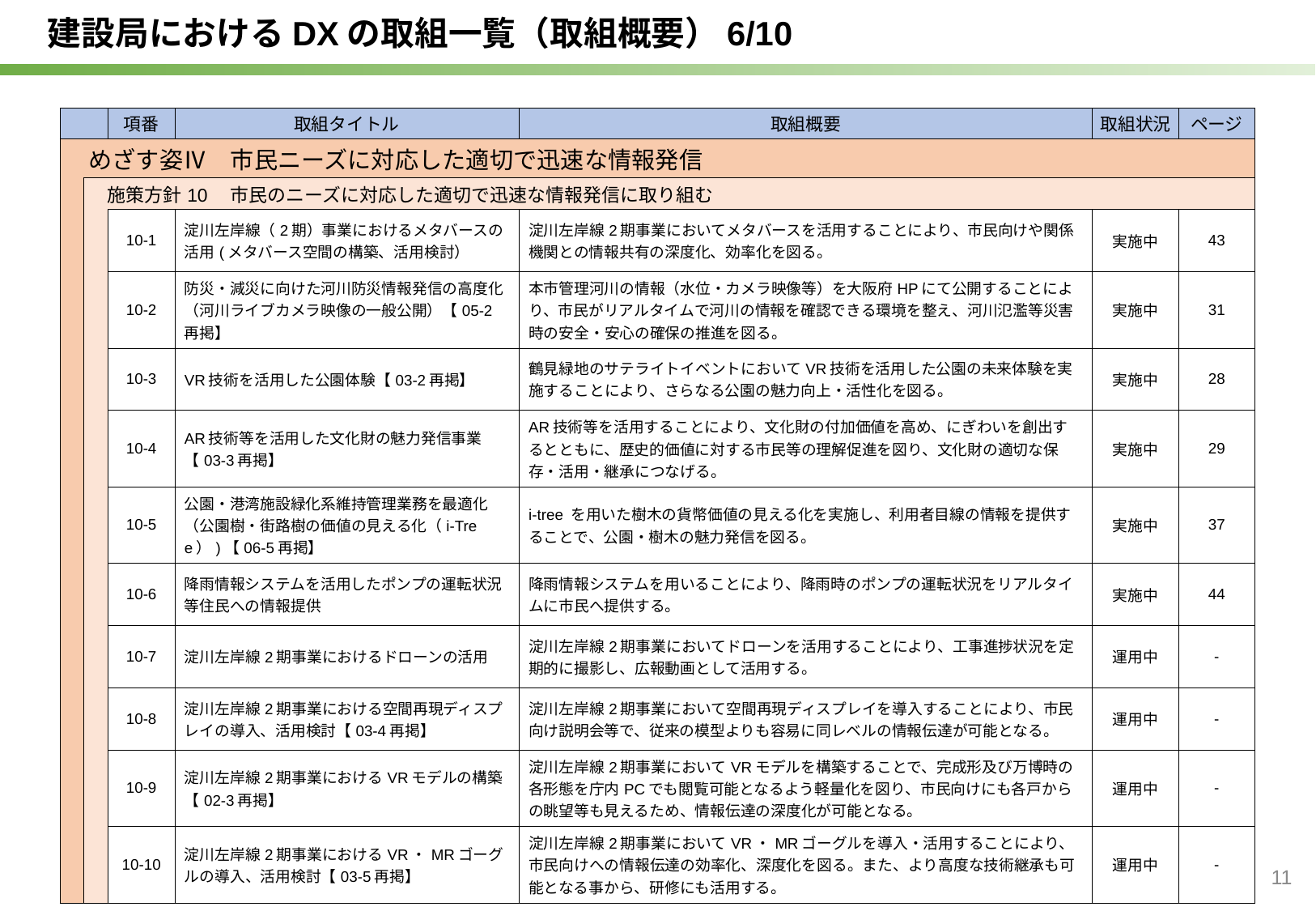

建設局におけるDXの取組一覧（取組概要）6/10
|  |  | 項番 | 取組タイトル | 取組概要 | 取組状況 | ページ |
| --- | --- | --- | --- | --- | --- | --- |
| めざす姿Ⅳ　市民ニーズに対応した適切で迅速な情報発信 |  |  |  |  |  |  |
|  | 施策方針10　市民のニーズに対応した適切で迅速な情報発信に取り組む |  |  |  |  |  |
|  |  | 10-1 | 淀川左岸線（2期）事業におけるメタバースの活用​(メタバース空間の構築、活用検討） | 淀川左岸線2期事業においてメタバースを活用することにより、市民向けや関係機関との情報共有の深度化、効率化を図る。 | 実施中 | 43 |
|  |  | 10-2 | 防災・減災に向けた河川防災情報発信の高度化（河川ライブカメラ映像の一般公開）【05-2再掲】 | 本市管理河川の情報（水位・カメラ映像等）を大阪府HPにて公開することにより、市民がリアルタイムで河川の情報を確認できる環境を整え、河川氾濫等災害時の安全・安心の確保の推進を図る。 | 実施中 | 31 |
|  |  | 10-3 | VR技術を活用した公園体験【03-2再掲】 | 鶴見緑地のサテライトイベントにおいてVR技術を活用した公園の未来体験を実施することにより、さらなる公園の魅力向上・活性化を図る。 | 実施中 | 28 |
|  |  | 10-4 | AR技術等を活用した文化財の魅力発信事業【03-3再掲】 | AR技術等を活用することにより、文化財の付加価値を高め、にぎわいを創出するとともに、歴史的価値に対する市民等の理解促進を図り、文化財の適切な保存・活用・継承につなげる。 | 実施中 | 29 |
|  |  | 10-5 | 公園・港湾施設緑化系維持管理業務を最適化（公園樹・街路樹の価値の見える化（i-Tree）)【06-5再掲】 | i-tree を用いた樹木の貨幣価値の見える化を実施し、利用者目線の情報を提供することで、公園・樹木の魅力発信を図る。 | 実施中 | 37 |
|  |  | 10-6 | 降雨情報システムを活用したポンプの運転状況等住民への情報提供 | 降雨情報システムを用いることにより、降雨時のポンプの運転状況をリアルタイムに市民へ提供する。 | 実施中 | 44 |
|  |  | 10-7 | 淀川左岸線2期事業におけるドローンの活用 | 淀川左岸線2期事業においてドローンを活用することにより、工事進捗状況を定期的に撮影し、広報動画として活用する。 | 運用中 | - |
|  |  | 10-8 | 淀川左岸線2期事業における空間再現ディスプレイの導入、活用検討【03-4再掲】 | 淀川左岸線2期事業において空間再現ディスプレイを導入することにより、市民向け説明会等で、従来の模型よりも容易に同レベルの情報伝達が可能となる。 | 運用中 | - |
|  |  | 10-9 | 淀川左岸線2期事業におけるVRモデルの構築【02-3再掲】 | 淀川左岸線2期事業においてVRモデルを構築することで、完成形及び万博時の各形態を庁内PCでも閲覧可能となるよう軽量化を図り、市民向けにも各戸からの眺望等も見えるため、情報伝達の深度化が可能となる。 | 運用中 | - |
|  |  | 10-10 | 淀川左岸線2期事業におけるVR・MRゴーグルの導入、活用検討【03-5再掲】 | 淀川左岸線2期事業においてVR・MRゴーグルを導入・活用することにより、市民向けへの情報伝達の効率化、深度化を図る。また、より高度な技術継承も可能となる事から、研修にも活用する。 | 運用中 | - |
11